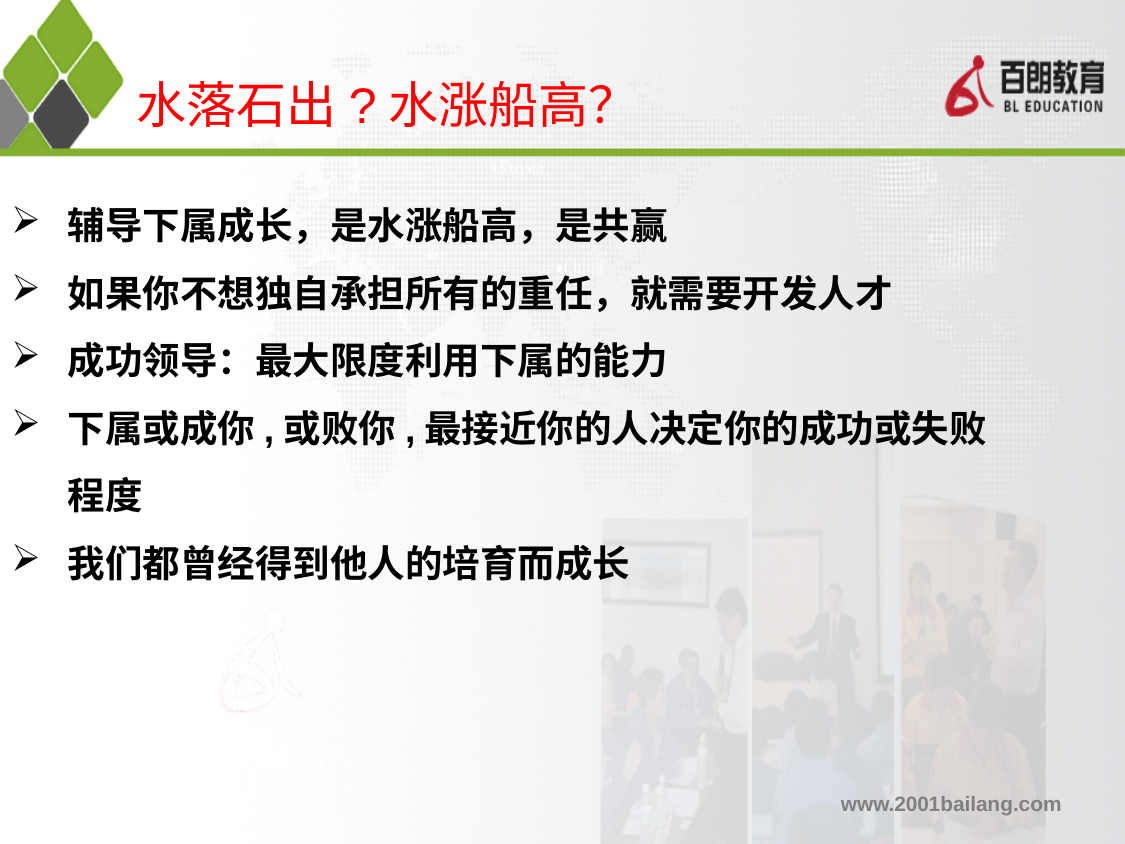

水落石出?水涨船高？
辅导下属成长，是水涨船高，是共赢
如果你不想独自承担所有的重任，就需要开发人才
成功领导：最大限度利用下属的能力
下属或成你,或败你,最接近你的人决定你的成功或失败程度
我们都曾经得到他人的培育而成长